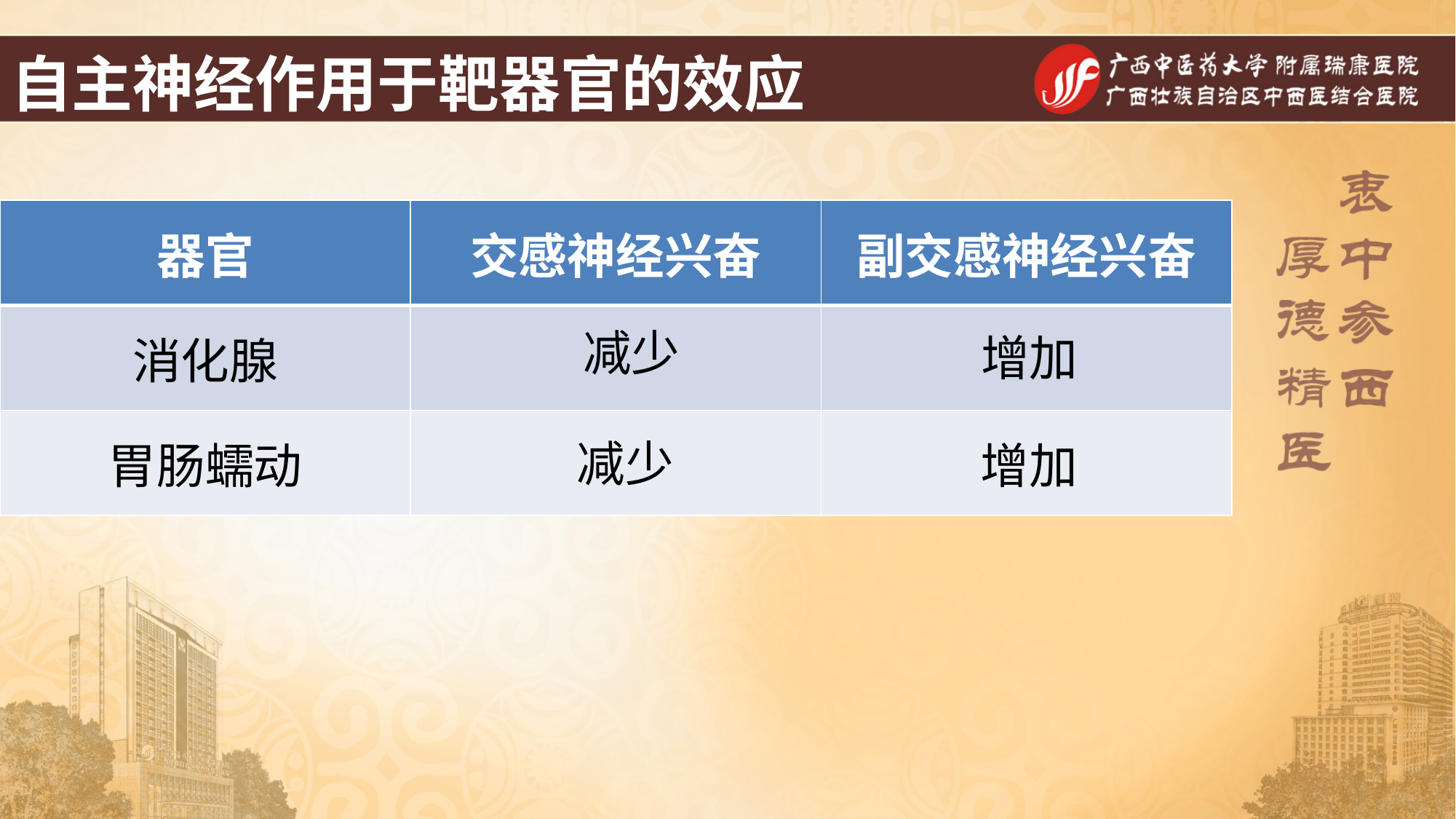

自主神经作用于靶器官的效应
| 器官 | 交感神经兴奋 | 副交感神经兴奋 |
| --- | --- | --- |
| 消化腺 |  |  |
| 胃肠蠕动 |  |  |
减少
增加
减少
增加